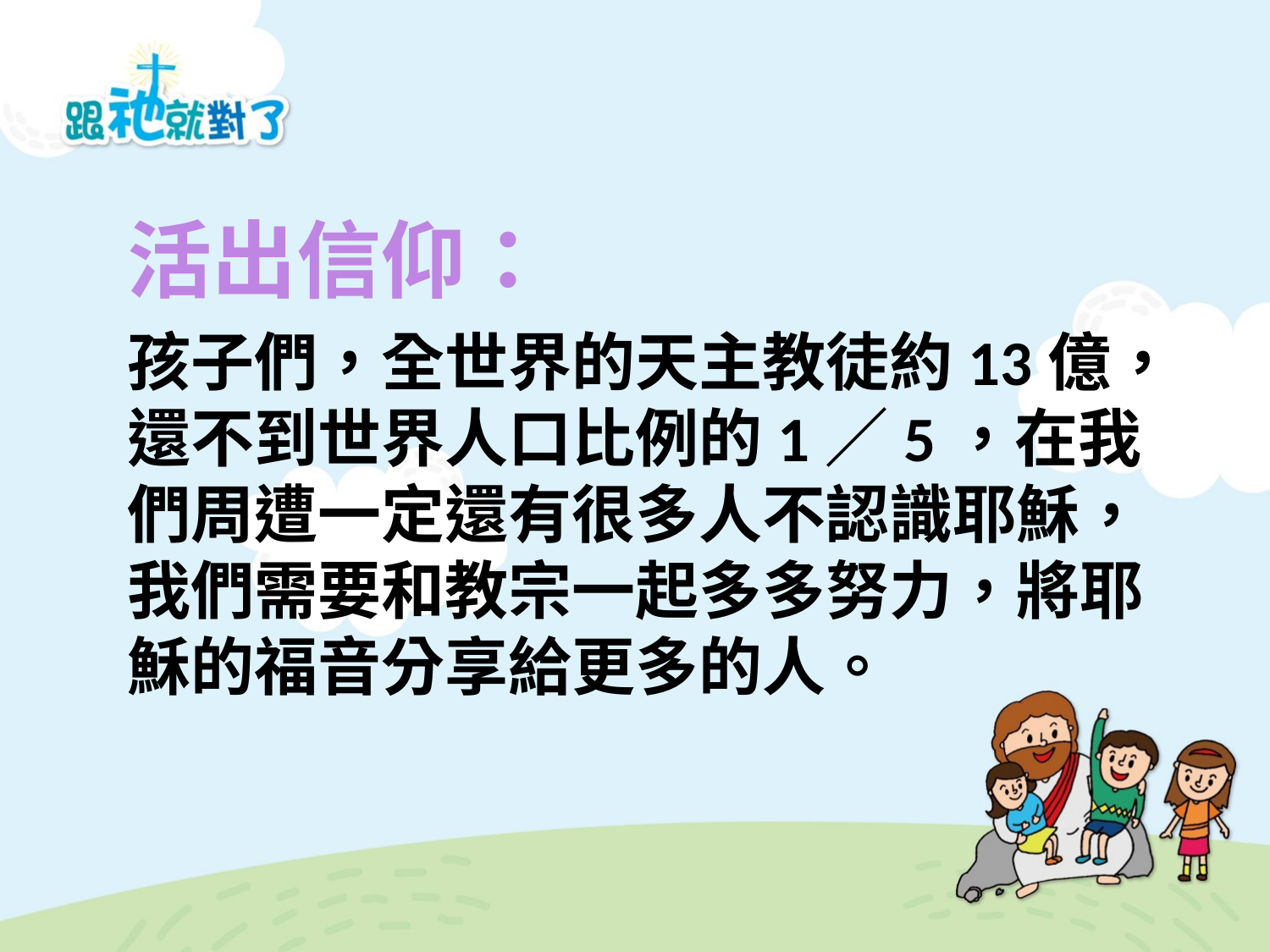

活出信仰：
孩子們，全世界的天主教徒約13億，還不到世界人口比例的1／5，在我們周遭一定還有很多人不認識耶穌，我們需要和教宗一起多多努力，將耶穌的福音分享給更多的人。